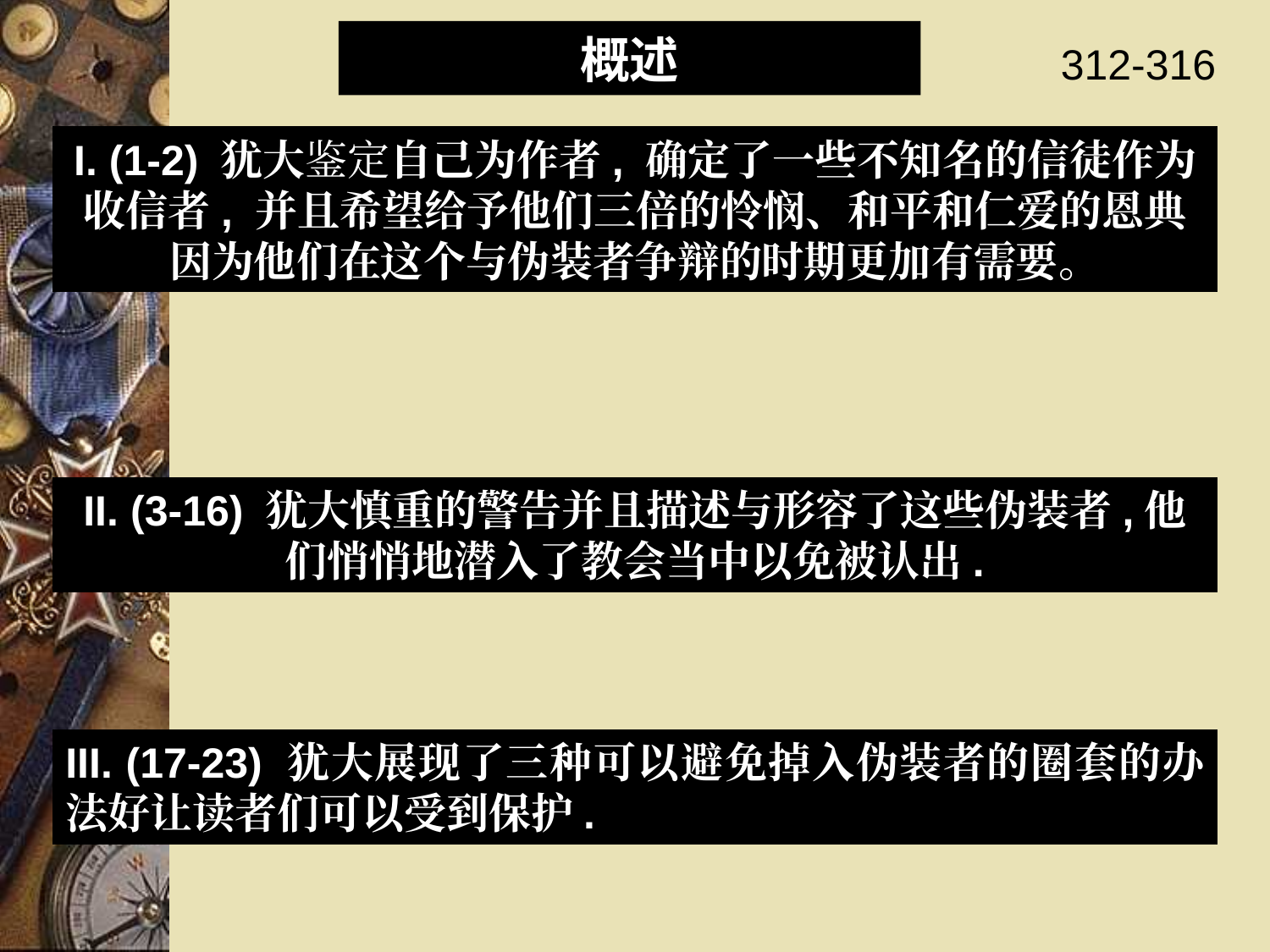

概述
312-316
I. (1-2) 犹大鉴定自己为作者, 确定了一些不知名的信徒作为收信者, 并且希望给予他们三倍的怜悯、和平和仁爱的恩典因为他们在这个与伪装者争辩的时期更加有需要。
II. (3-16) 犹大慎重的警告并且描述与形容了这些伪装者,他们悄悄地潜入了教会当中以免被认出.
III. (17-23) 犹大展现了三种可以避免掉入伪装者的圈套的办法好让读者们可以受到保护.